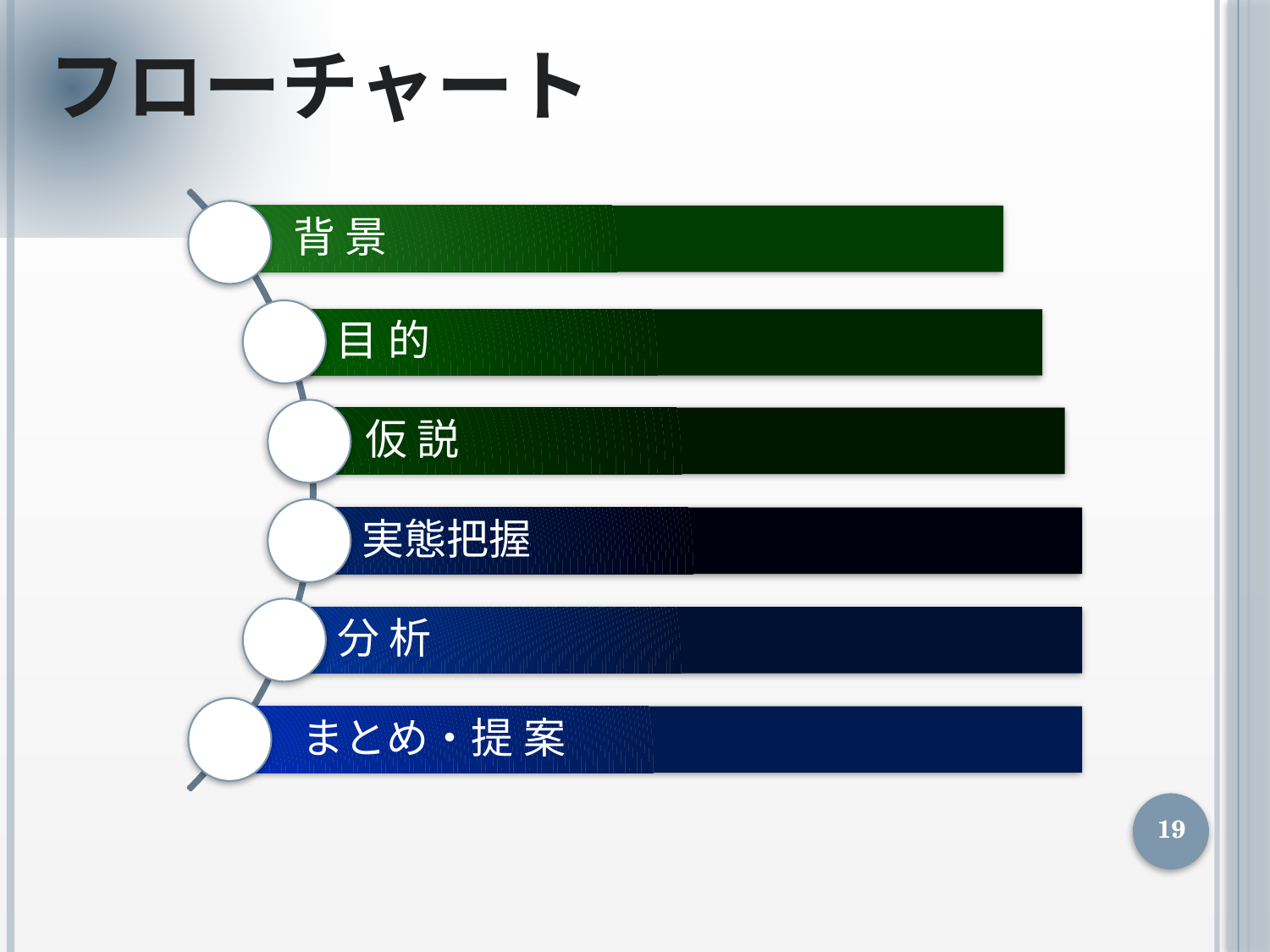

フローチャート
背 景
目 的
仮 説
実態把握
分 析
 まとめ・提 案

分 析
19